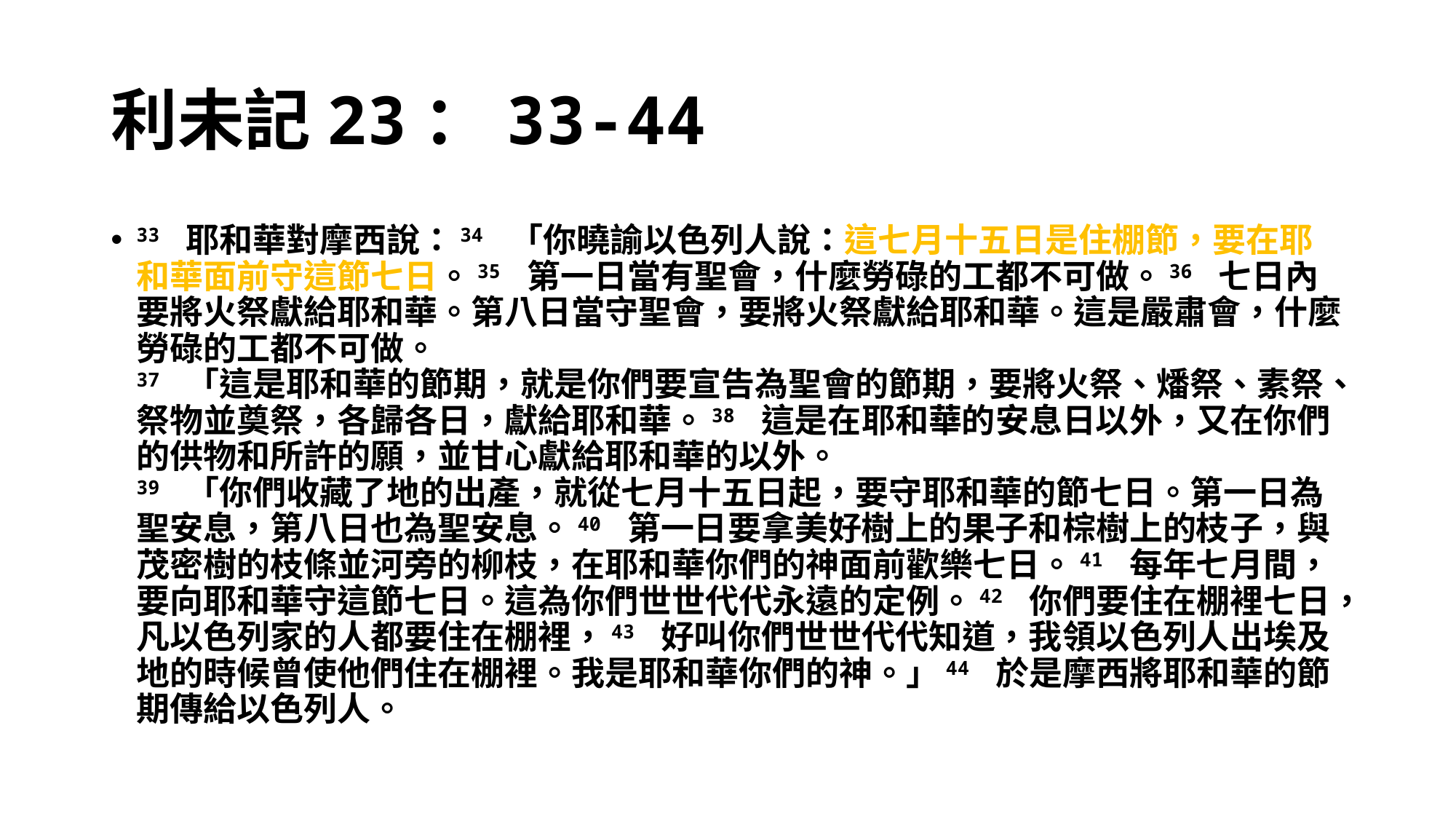

# 利未記23：33-44
33 耶和華對摩西說：34 「你曉諭以色列人說：這七月十五日是住棚節，要在耶和華面前守這節七日。35 第一日當有聖會，什麼勞碌的工都不可做。36 七日內要將火祭獻給耶和華。第八日當守聖會，要將火祭獻給耶和華。這是嚴肅會，什麼勞碌的工都不可做。
37 「這是耶和華的節期，就是你們要宣告為聖會的節期，要將火祭、燔祭、素祭、祭物並奠祭，各歸各日，獻給耶和華。38 這是在耶和華的安息日以外，又在你們的供物和所許的願，並甘心獻給耶和華的以外。
39 「你們收藏了地的出產，就從七月十五日起，要守耶和華的節七日。第一日為聖安息，第八日也為聖安息。40 第一日要拿美好樹上的果子和棕樹上的枝子，與茂密樹的枝條並河旁的柳枝，在耶和華你們的神面前歡樂七日。41 每年七月間，要向耶和華守這節七日。這為你們世世代代永遠的定例。42 你們要住在棚裡七日，凡以色列家的人都要住在棚裡，43 好叫你們世世代代知道，我領以色列人出埃及地的時候曾使他們住在棚裡。我是耶和華你們的神。」44 於是摩西將耶和華的節期傳給以色列人。